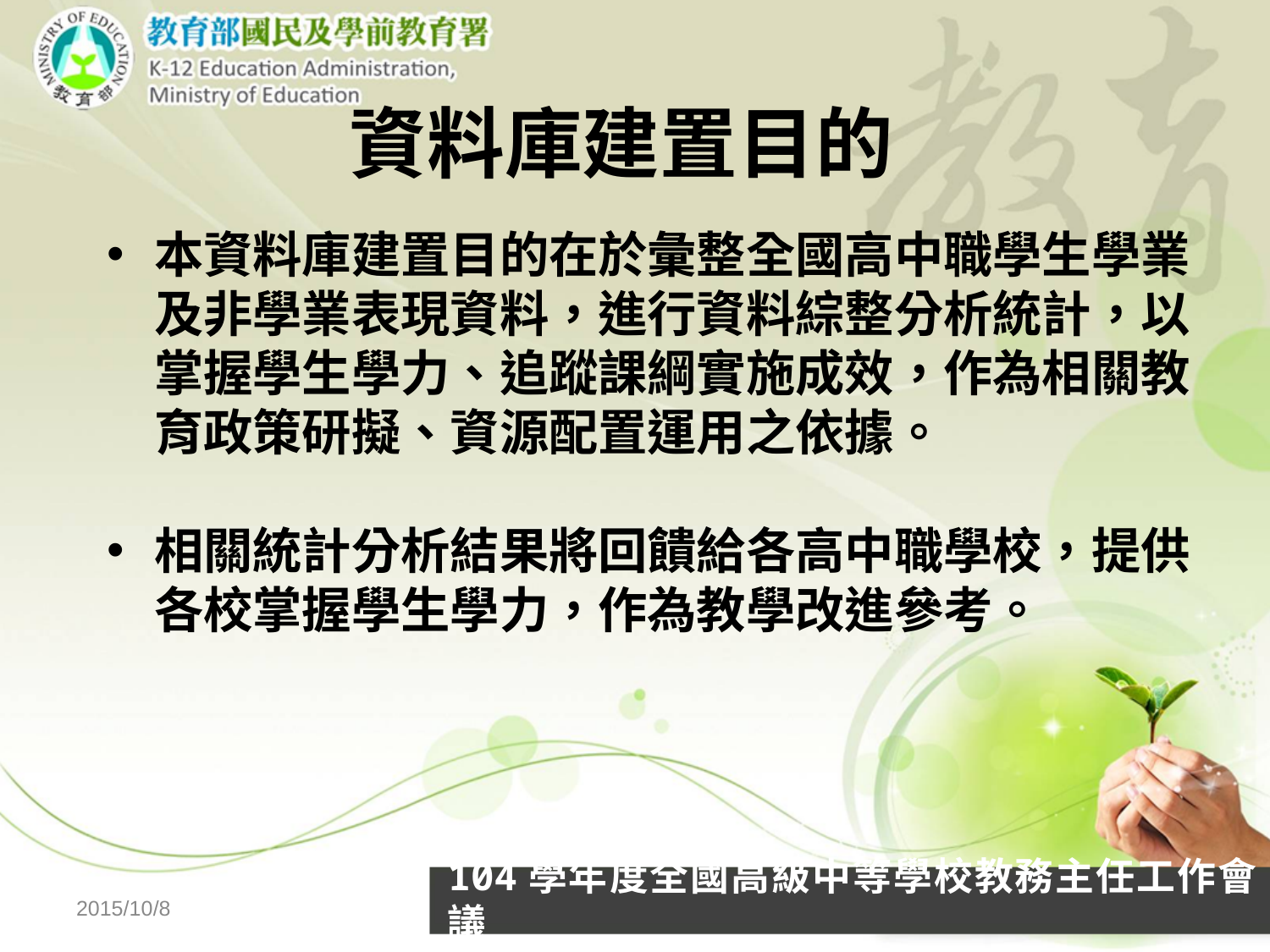

# 資料庫建置目的
本資料庫建置目的在於彙整全國高中職學生學業及非學業表現資料，進行資料綜整分析統計，以掌握學生學力、追蹤課綱實施成效，作為相關教育政策研擬、資源配置運用之依據。

相關統計分析結果將回饋給各高中職學校，提供各校掌握學生學力，作為教學改進參考。
104學年度全國高級中等學校教務主任工作會議
2015/10/8
北區校長會議-1030819
3